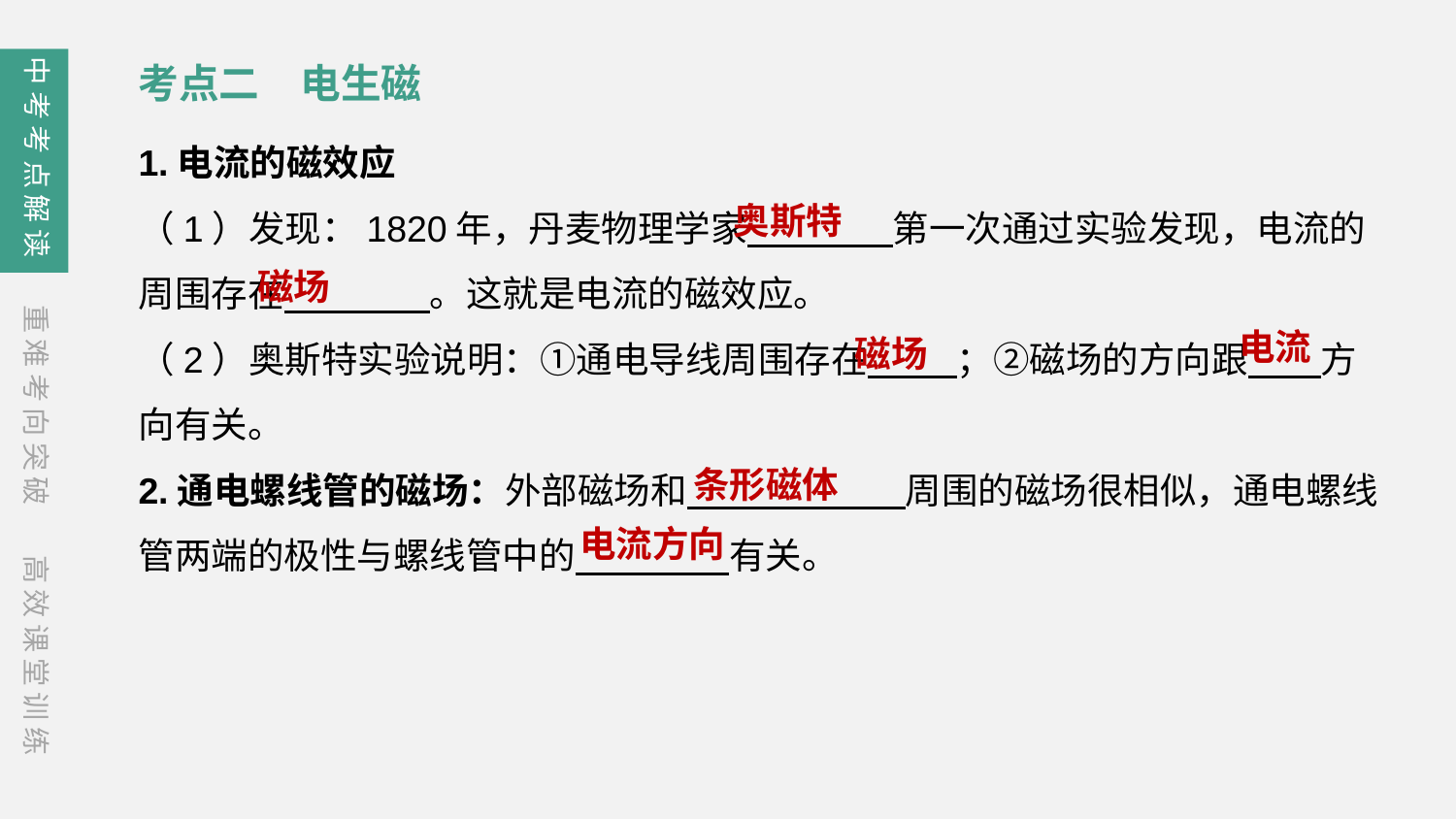

中考考点解读

考点二　电生磁
1.电流的磁效应
（1）发现：1820年，丹麦物理学家　　　　第一次通过实验发现，电流的周围存在　　　　。这就是电流的磁效应。
（2）奥斯特实验说明：①通电导线周围存在　  　；②磁场的方向跟　　方向有关。
2.通电螺线管的磁场：外部磁场和　　　　　　周围的磁场很相似，通电螺线管两端的极性与螺线管中的　　 　　有关。

奥斯特
磁场
重难考向突破
电流
磁场
条形磁体
电流方向
高效课堂训练